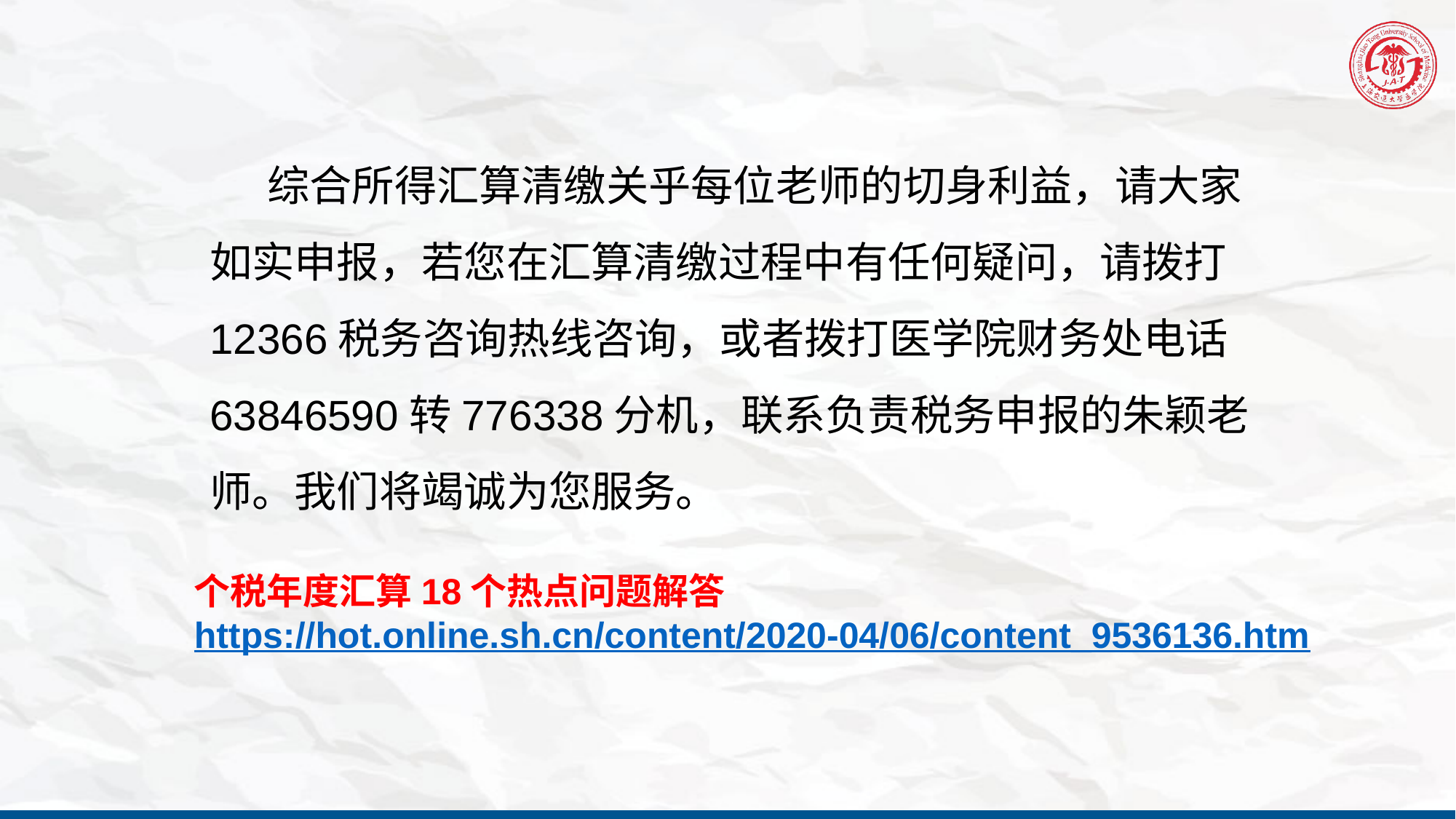

综合所得汇算清缴关乎每位老师的切身利益，请大家如实申报，若您在汇算清缴过程中有任何疑问，请拨打12366税务咨询热线咨询，或者拨打医学院财务处电话63846590转776338分机，联系负责税务申报的朱颖老师。我们将竭诚为您服务。
个税年度汇算18个热点问题解答
https://hot.online.sh.cn/content/2020-04/06/content_9536136.htm